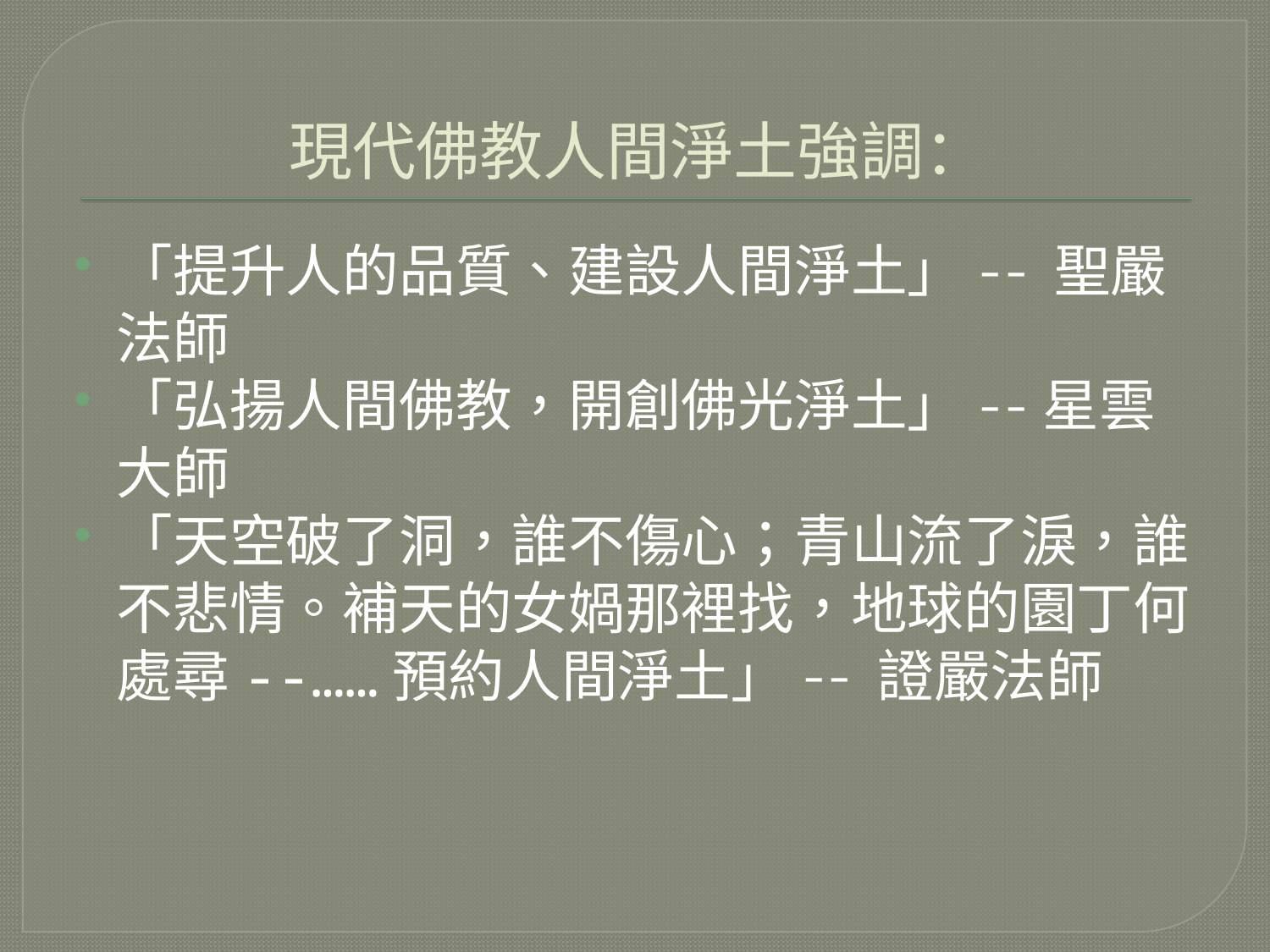

# 現代佛教人間淨土強調：
「提升人的品質、建設人間淨土」-- 聖嚴法師
「弘揚人間佛教，開創佛光淨土」--星雲大師
「天空破了洞，誰不傷心；青山流了淚，誰不悲情。補天的女媧那裡找，地球的園丁何處尋--……預約人間淨土」-- 證嚴法師